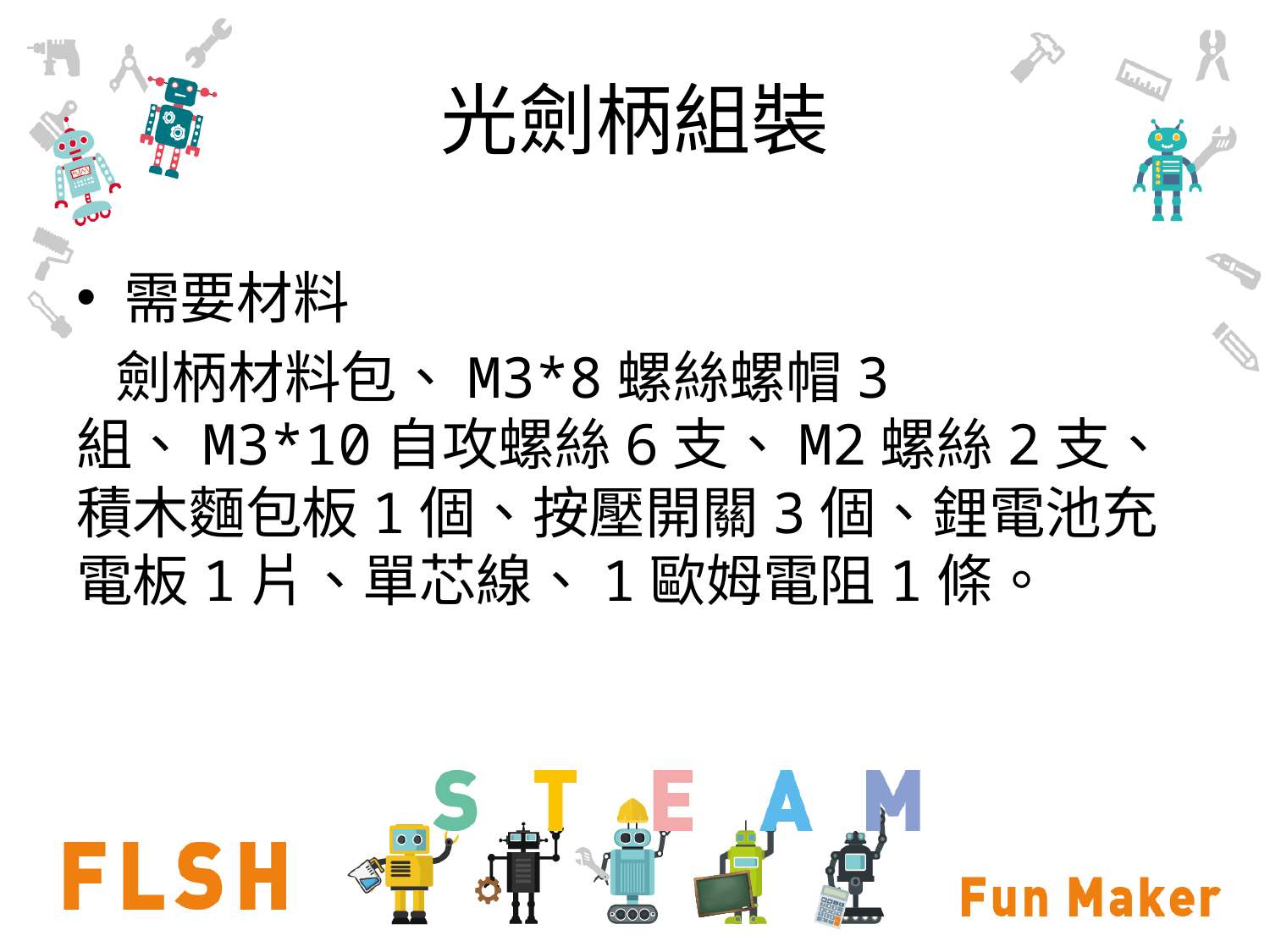

# 光劍柄組裝
需要材料
  劍柄材料包、M3*8螺絲螺帽3組、M3*10自攻螺絲6支、M2螺絲2支、積木麵包板1個、按壓開關3個、鋰電池充電板1片、單芯線、1歐姆電阻1條。